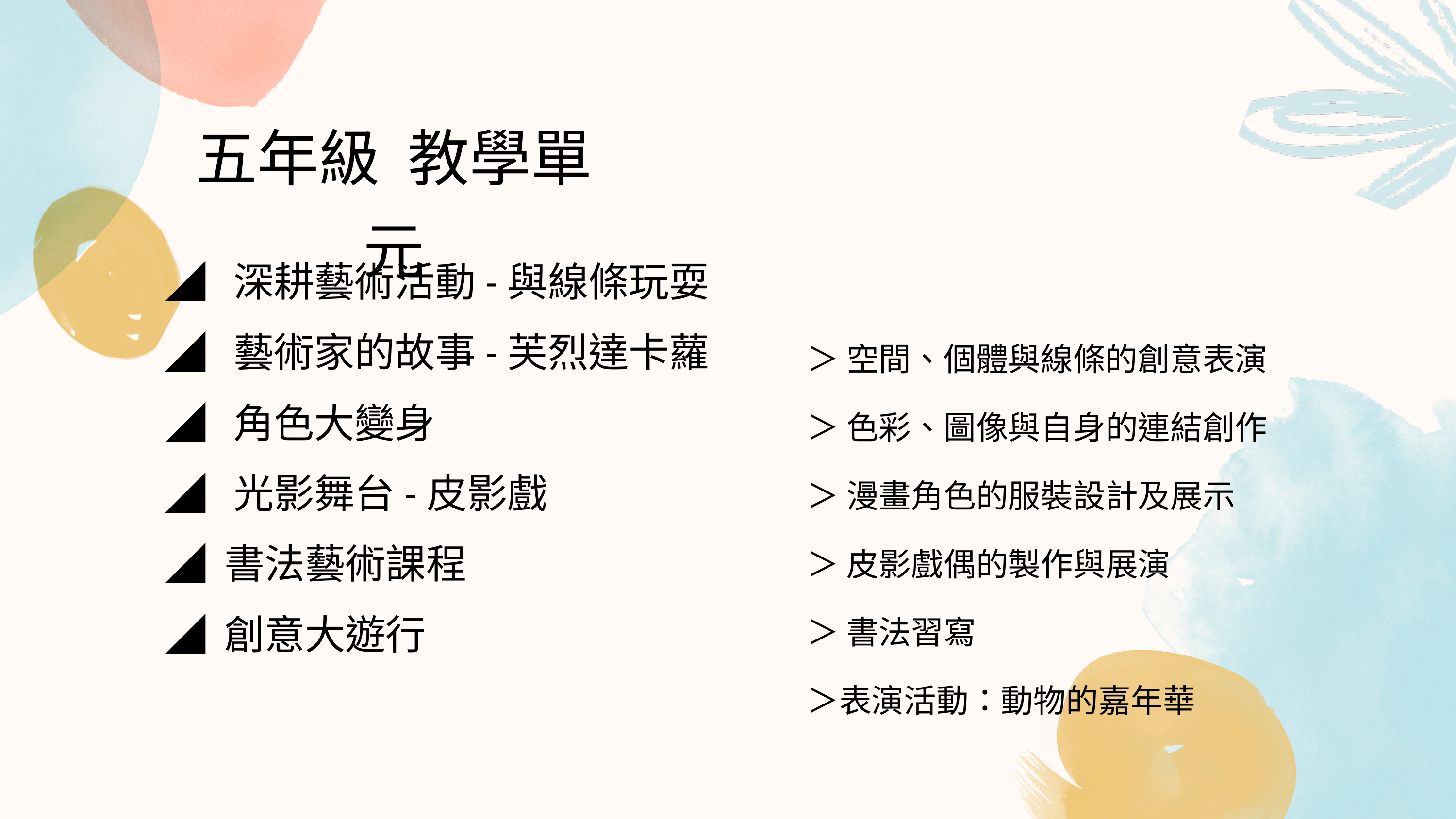

五年級  教學單元
◢  深耕藝術活動-與線條玩耍
◢  藝術家的故事-芙烈達卡蘿
◢  角色大變身
◢  光影舞台-皮影戲
◢ 書法藝術課程
◢ 創意大遊行
＞ 空間、個體與線條的創意表演
＞ 色彩、圖像與自身的連結創作
＞ 漫畫角色的服裝設計及展示
＞ 皮影戲偶的製作與展演
＞ 書法習寫
＞表演活動：動物的嘉年華